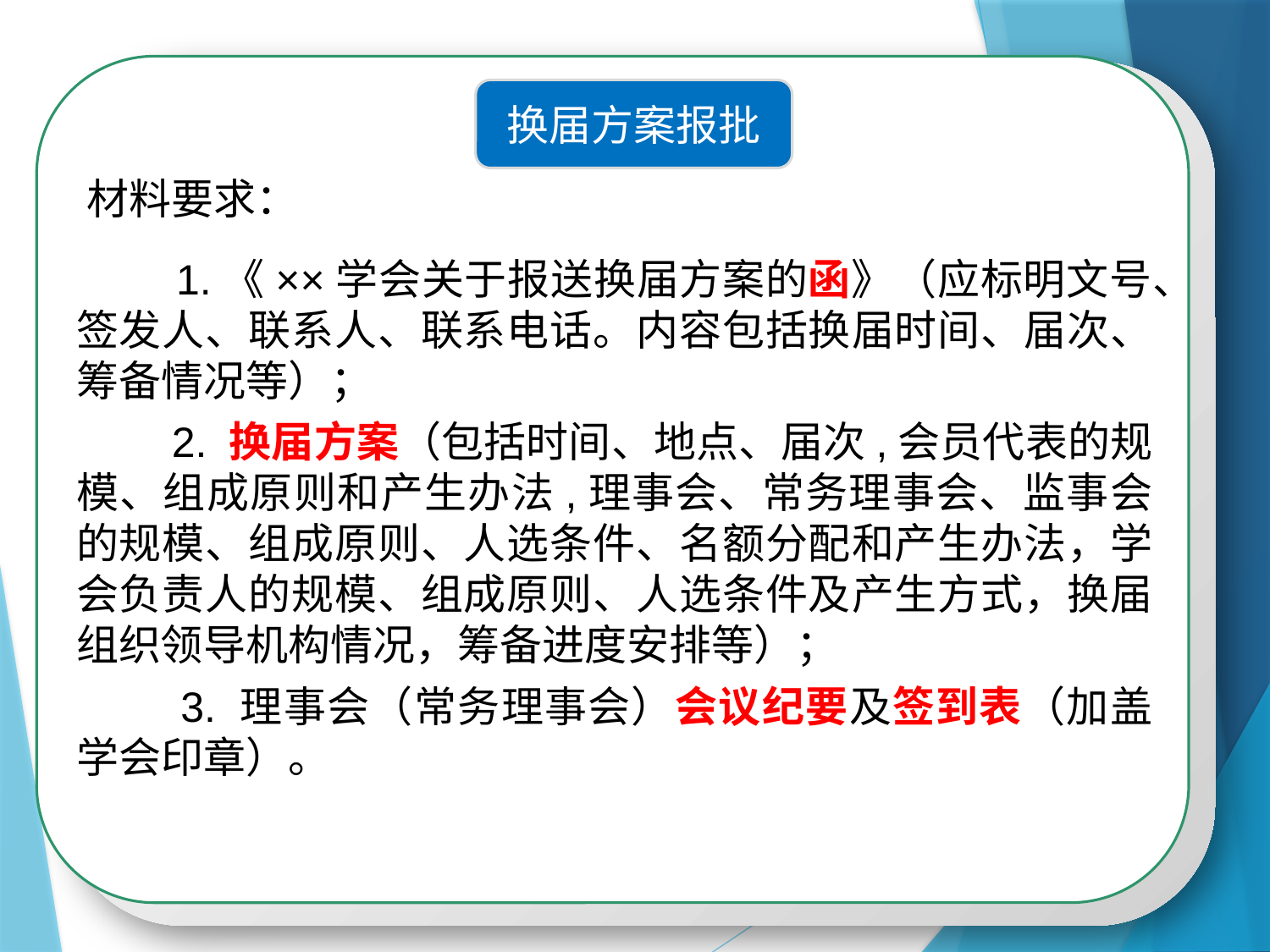

换届方案报批
#
材料要求：
材料要求：
        1.《××学会关于报送换届方案的函》（应标明文号、签发人、联系人、联系电话。内容包括换届时间、届次、筹备情况等）；
        2. 换届方案（包括时间、地点、届次,会员代表的规模、组成原则和产生办法,理事会、常务理事会、监事会的规模、组成原则、人选条件、名额分配和产生办法，学会负责人的规模、组成原则、人选条件及产生方式，换届组织领导机构情况，筹备进度安排等）；
        3. 理事会（常务理事会）会议纪要及签到表（加盖学会印章）。